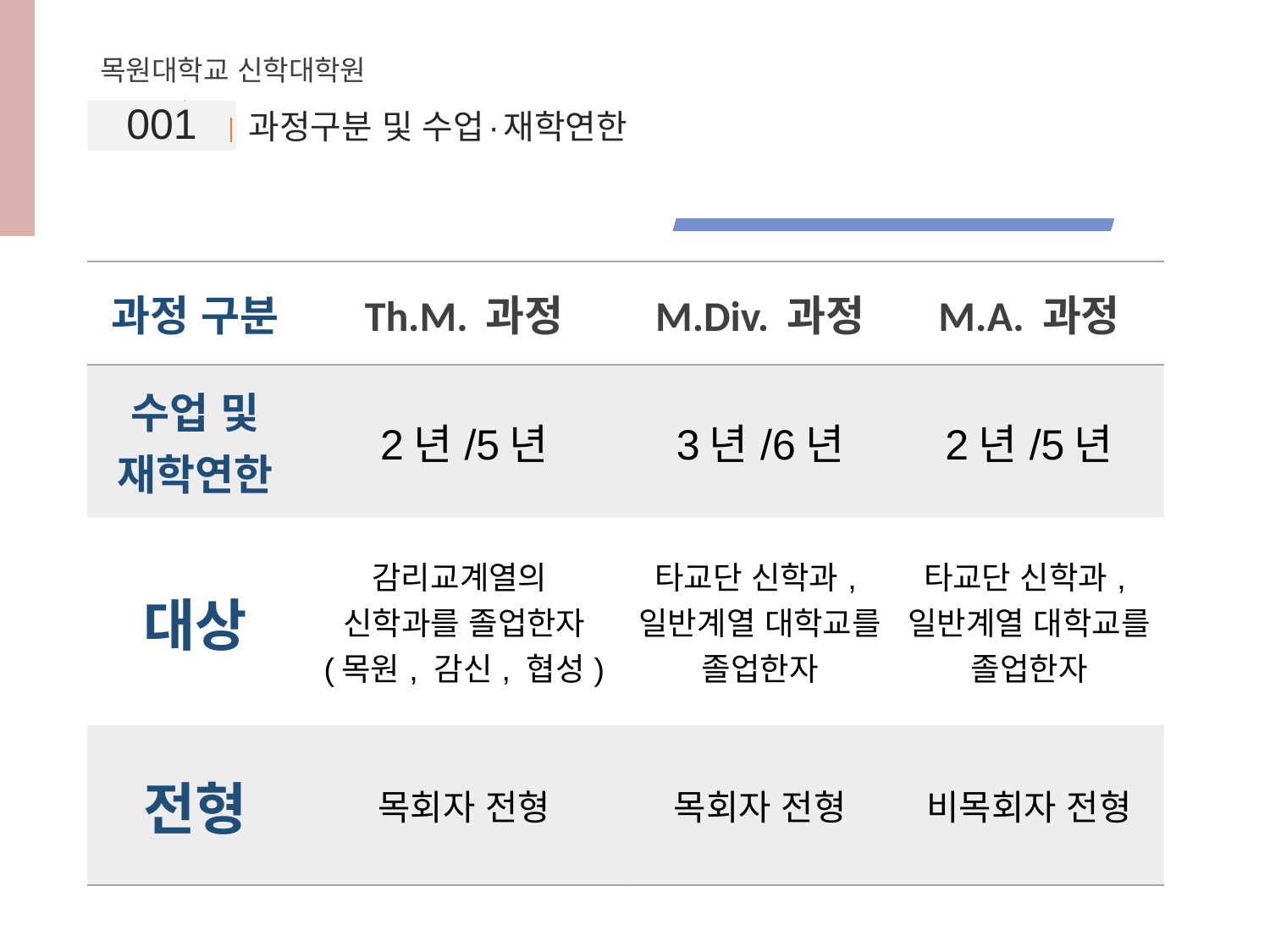

목원대학교 신학대학원
001
# 과정구분 및 수업·재학연한
| 과정 구분 | Th.M. 과정 | M.Div. 과정 | M.A. 과정 |
| --- | --- | --- | --- |
| 수업 및 재학연한 | 2년/5년 | 3년/6년 | 2년/5년 |
| 대상 | 감리교계열의 신학과를 졸업한자 (목원, 감신, 협성) | 타교단 신학과, 일반계열 대학교를 졸업한자 | 타교단 신학과, 일반계열 대학교를 졸업한자 |
| 전형 | 목회자 전형 | 목회자 전형 | 비목회자 전형 |